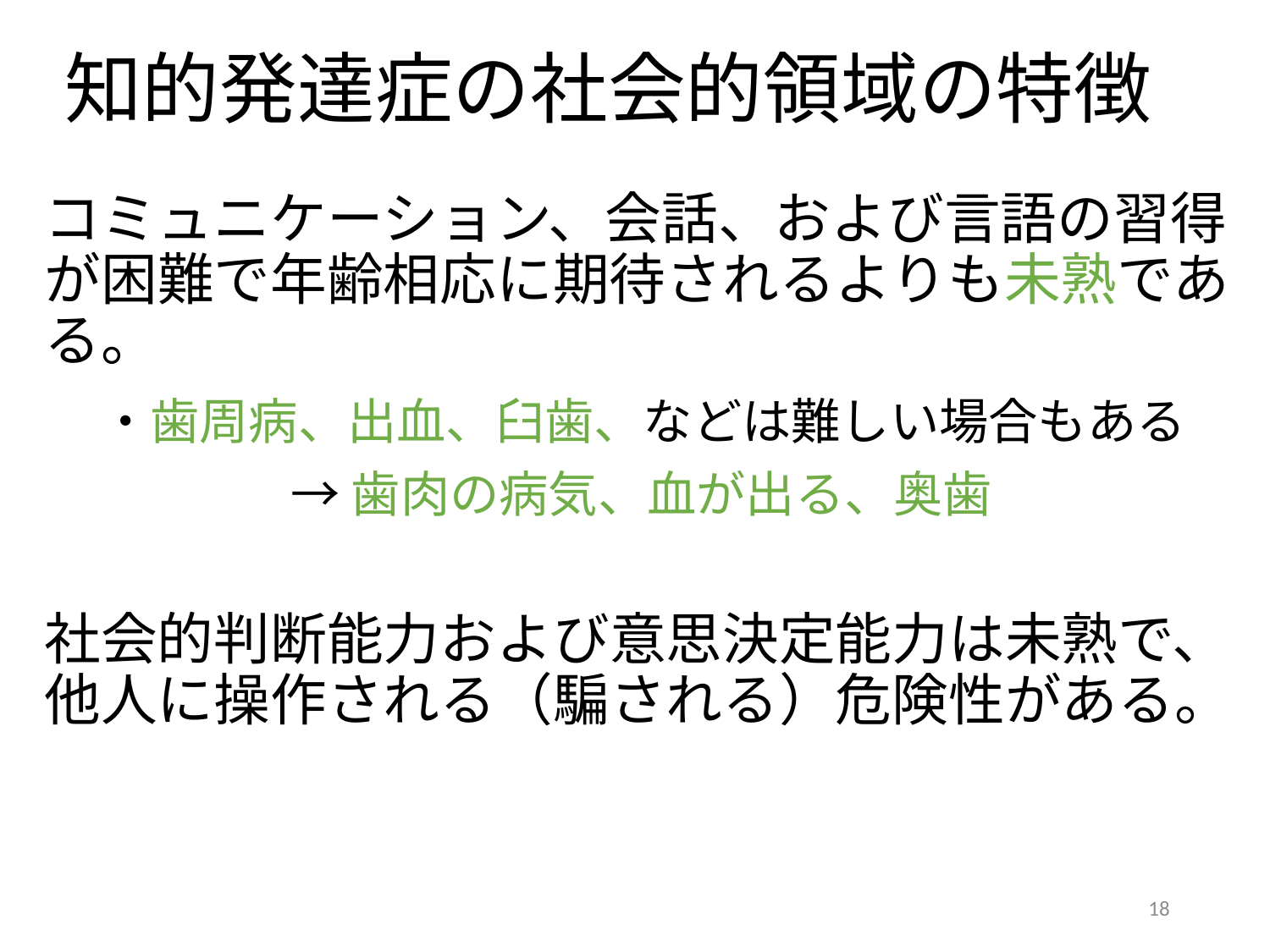

# 知的発達症の社会的領域の特徴
コミュニケーション、会話、および言語の習得が困難で年齢相応に期待されるよりも未熟である。
　・歯周病、出血、臼歯、などは難しい場合もある
　　　　　→ 歯肉の病気、血が出る、奥歯

社会的判断能力および意思決定能力は未熟で、他人に操作される（騙される）危険性がある。

18